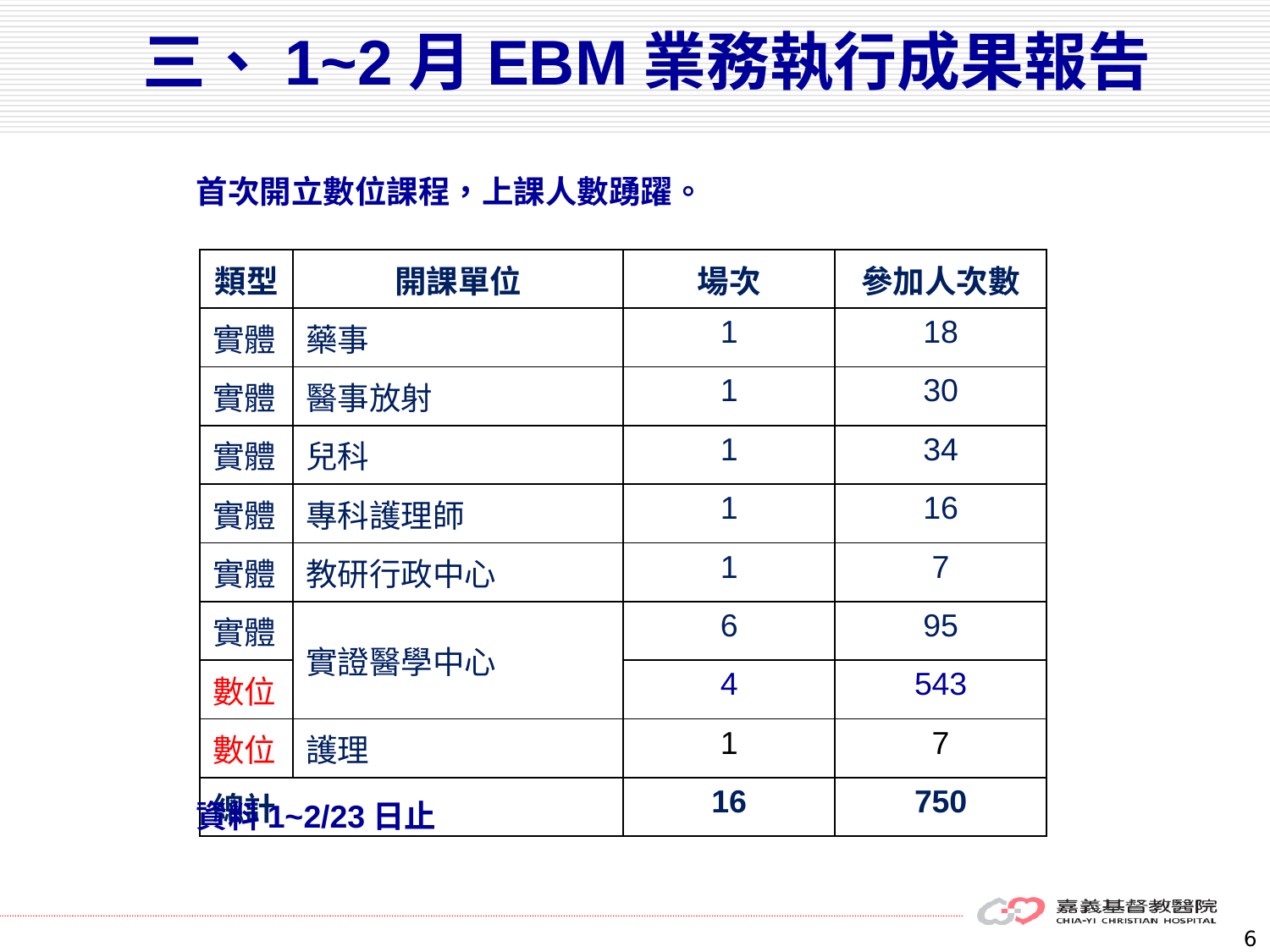

三、1~2月EBM業務執行成果報告
首次開立數位課程，上課人數踴躍。
| 類型 | 開課單位 | 場次 | 參加人次數 |
| --- | --- | --- | --- |
| 實體 | 藥事 | 1 | 18 |
| 實體 | 醫事放射 | 1 | 30 |
| 實體 | 兒科 | 1 | 34 |
| 實體 | 專科護理師 | 1 | 16 |
| 實體 | 教研行政中心 | 1 | 7 |
| 實體 | 實證醫學中心 | 6 | 95 |
| 數位 |  | 4 | 543 |
| 數位 | 護理 | 1 | 7 |
| 總計 |  | 16 | 750 |
資料1~2/23日止
6